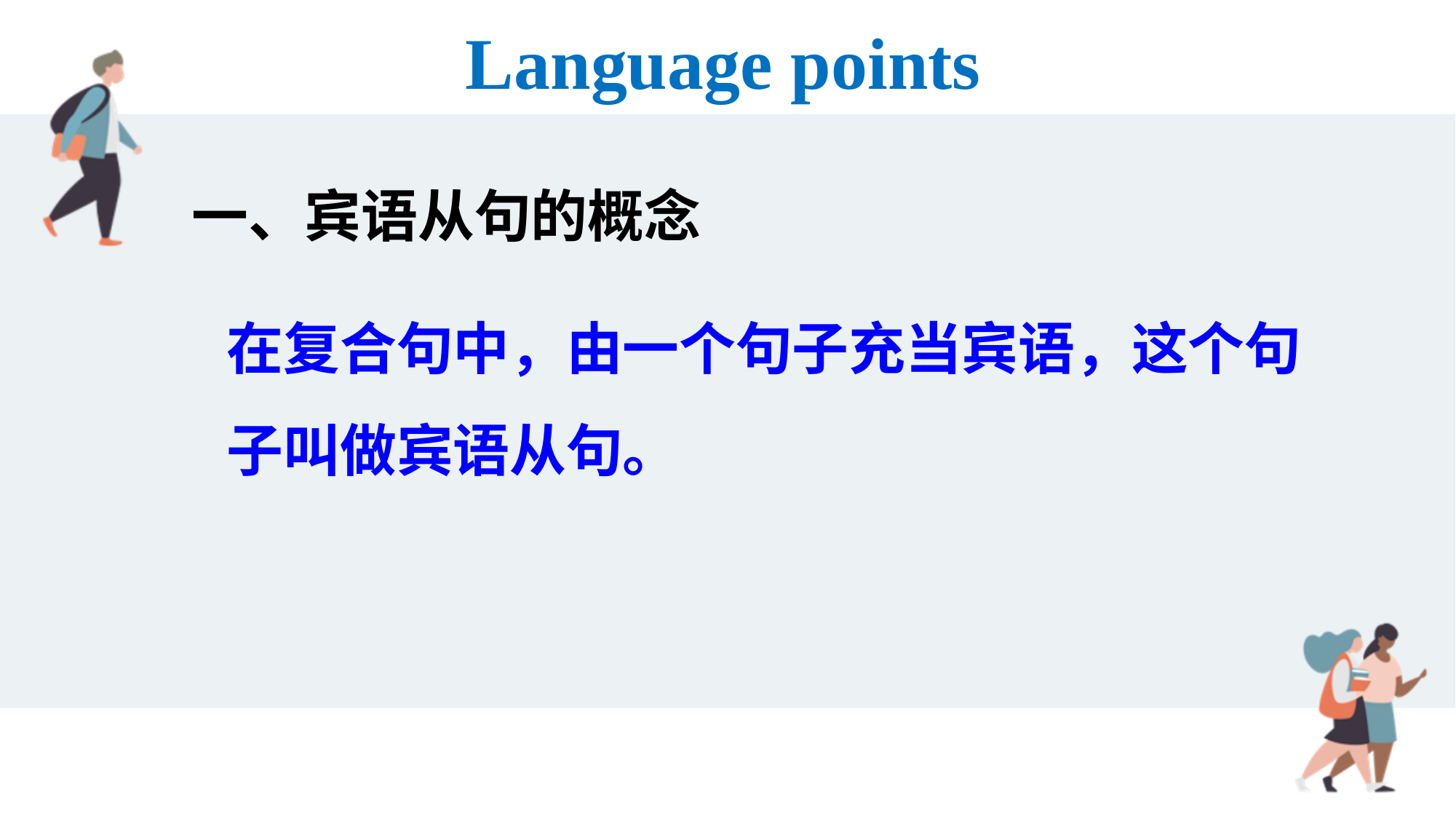

Language points
一、宾语从句的概念
在复合句中，由一个句子充当宾语，这个句子叫做宾语从句。